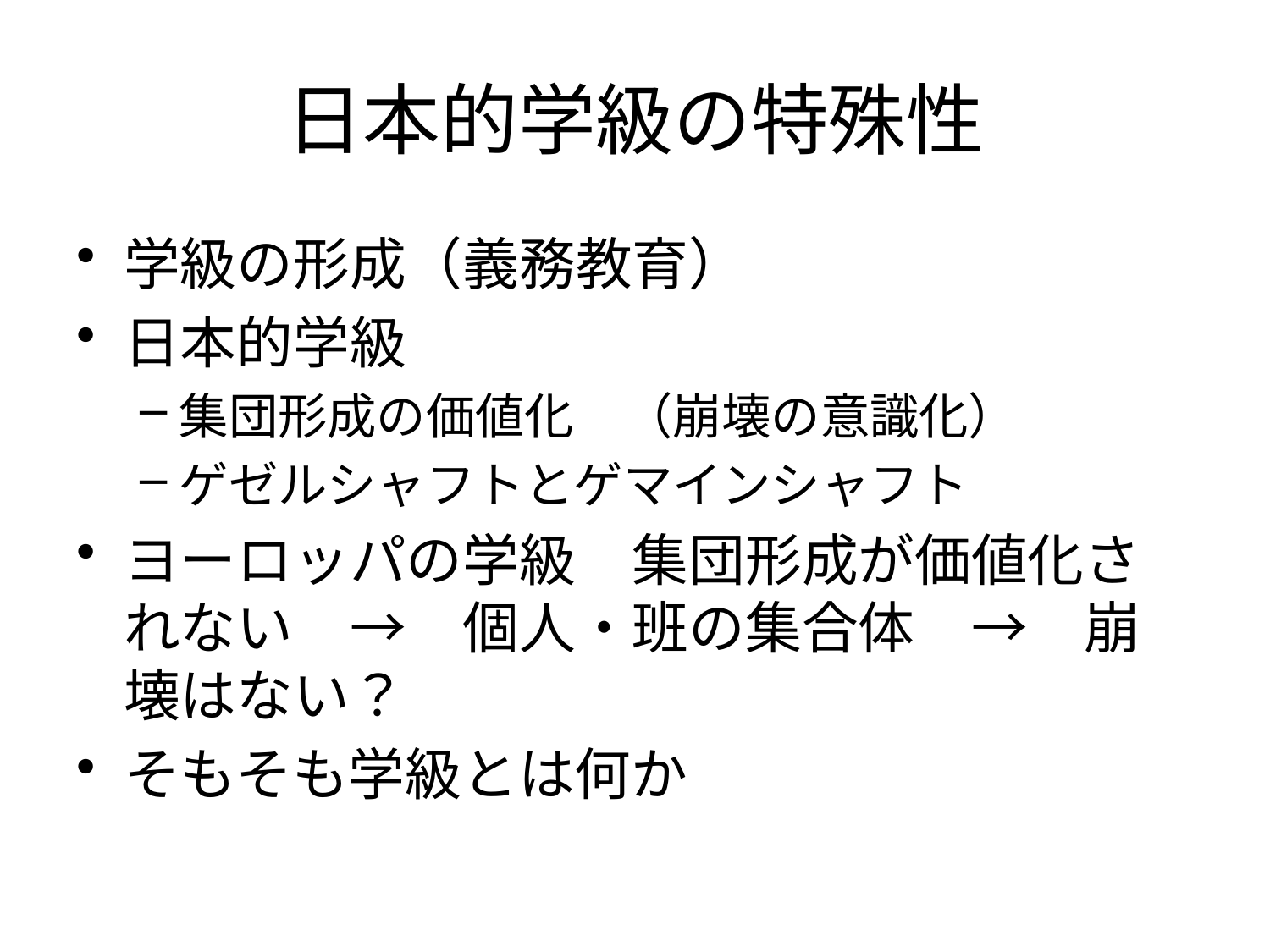

# 日本的学級の特殊性
学級の形成（義務教育）
日本的学級
集団形成の価値化　（崩壊の意識化）
ゲゼルシャフトとゲマインシャフト
ヨーロッパの学級　集団形成が価値化されない　→　個人・班の集合体　→　崩壊はない？
そもそも学級とは何か